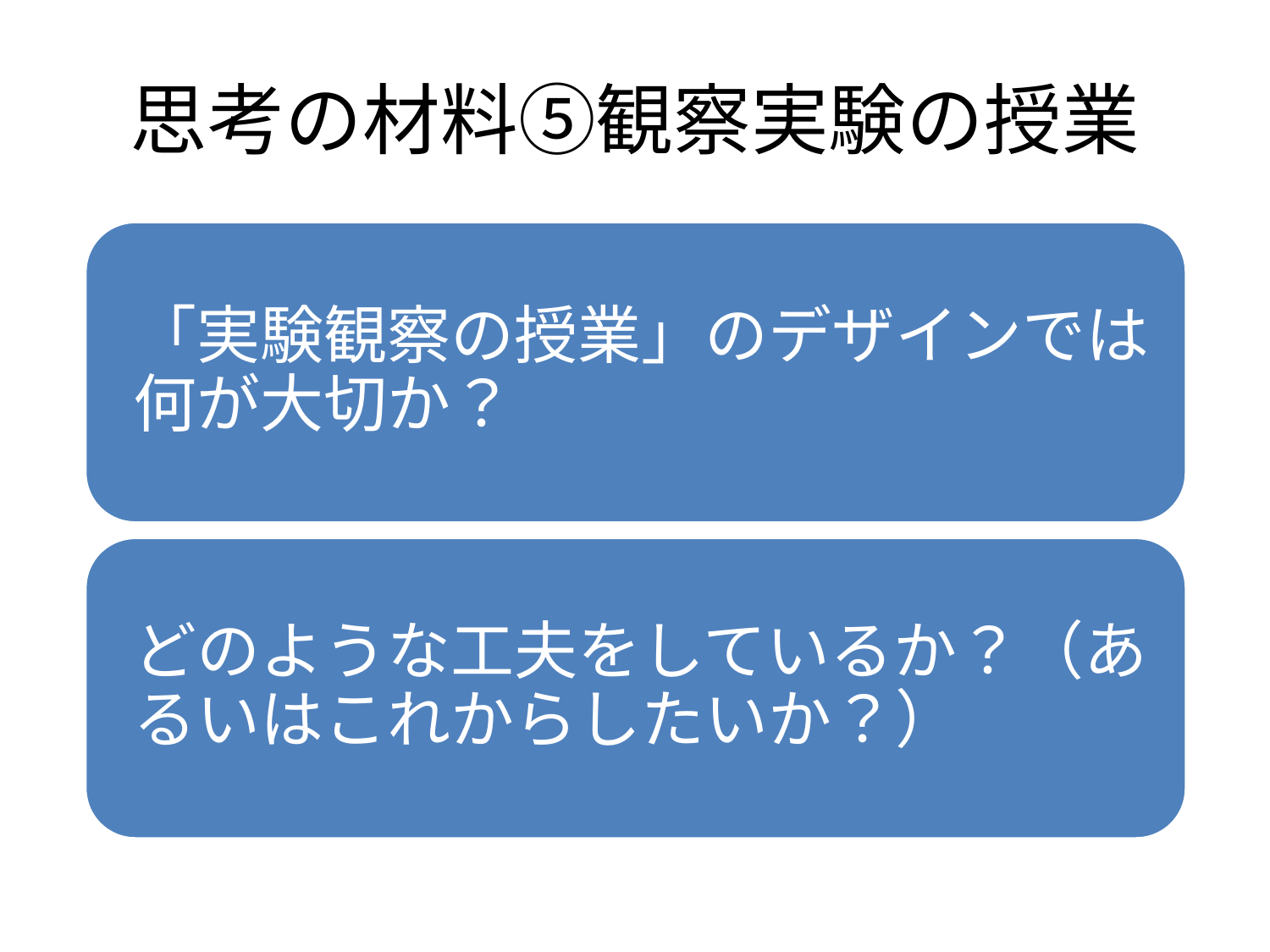

# 思考の材料⑤観察実験の授業
「実験観察の授業」のデザインでは何が大切か？
どのような工夫をしているか？（あるいはこれからしたいか？）